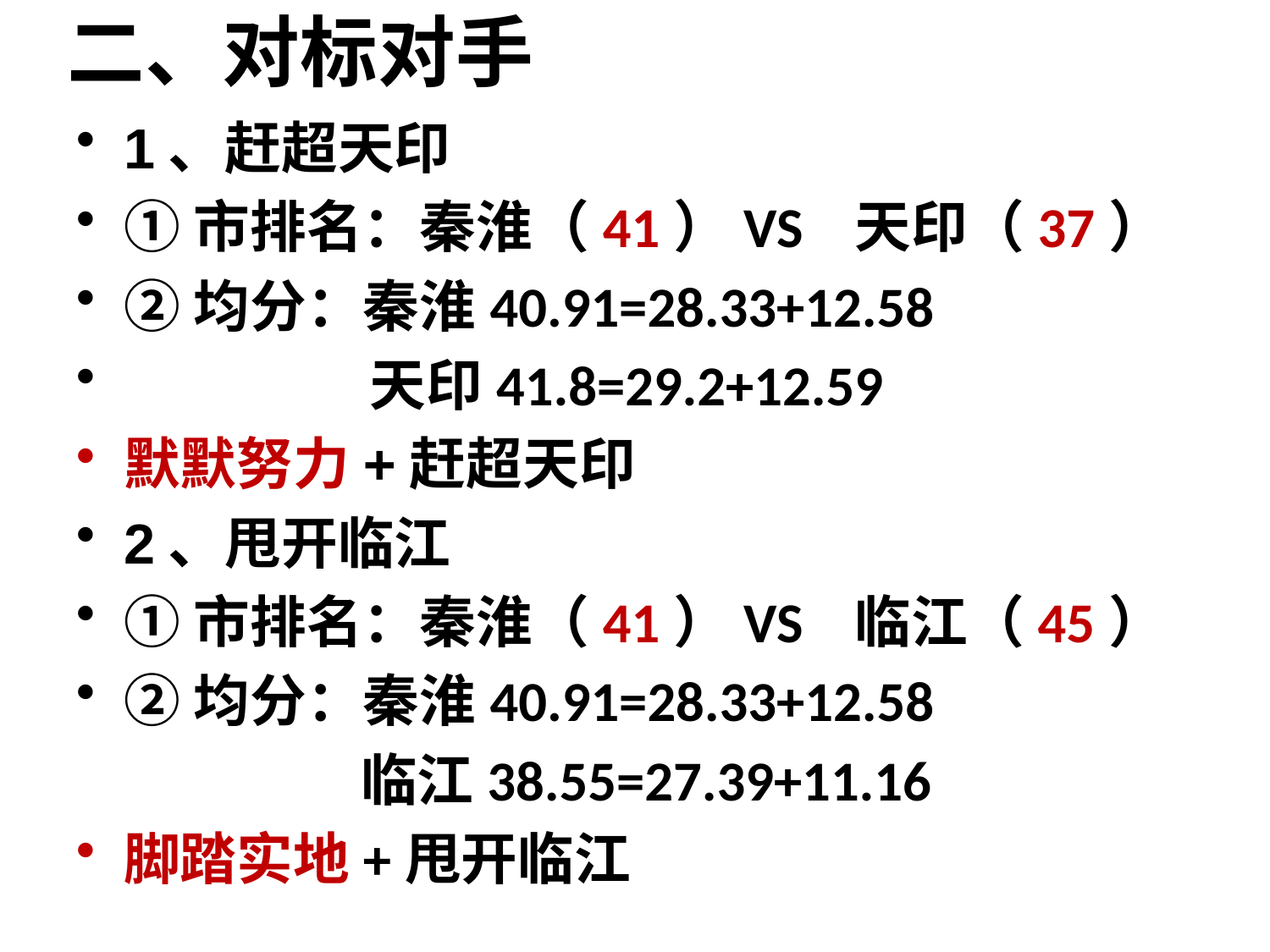

# 二、对标对手
1、赶超天印
①市排名：秦淮（41）VS   天印（37）
②均分：秦淮40.91=28.33+12.58
                  天印41.8=29.2+12.59
默默努力+赶超天印
2、甩开临江
①市排名：秦淮（41）VS   临江（45）
②均分：秦淮40.91=28.33+12.58
                     临江38.55=27.39+11.16
脚踏实地+甩开临江